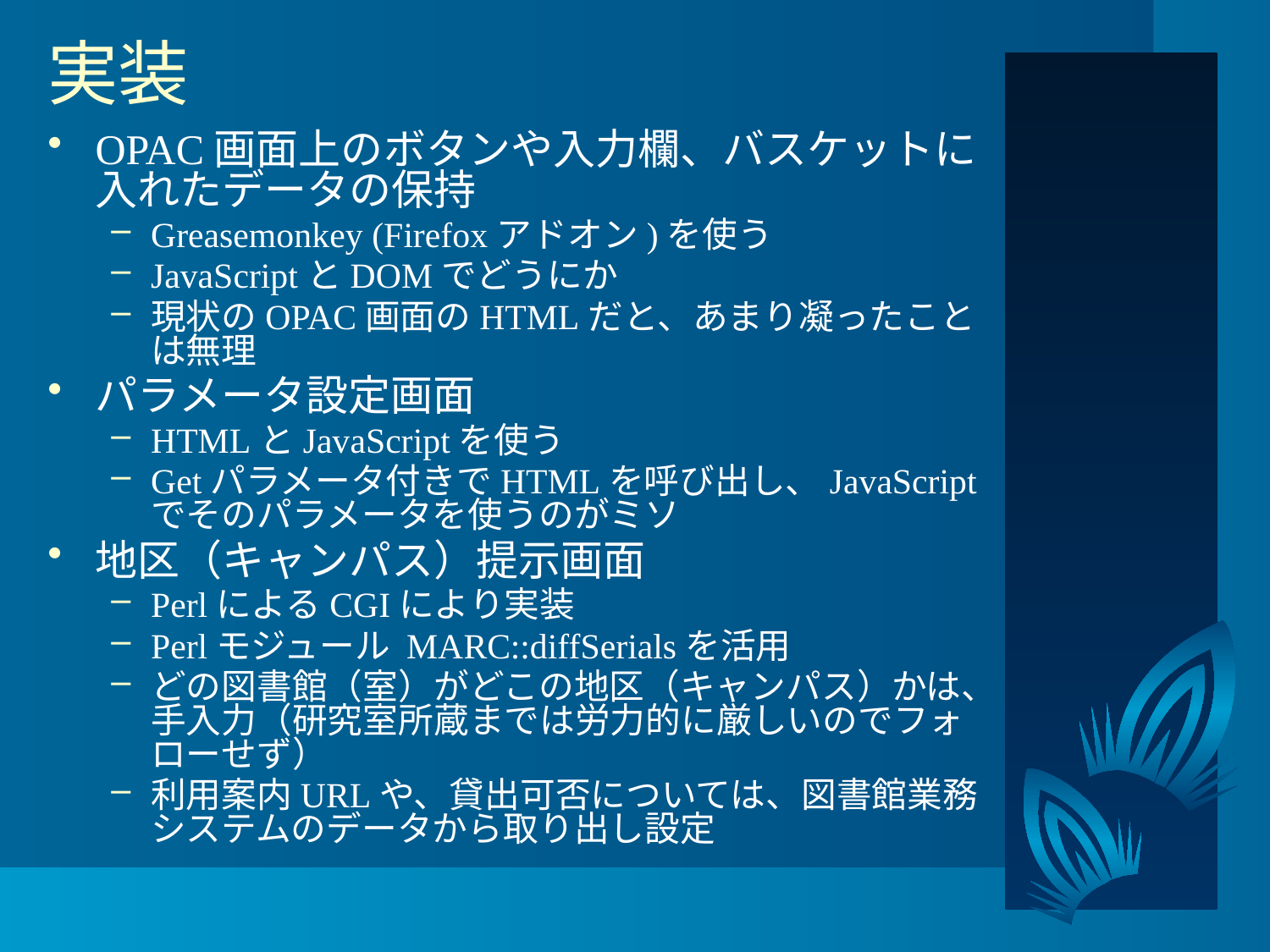

# 実装
OPAC画面上のボタンや入力欄、バスケットに入れたデータの保持
Greasemonkey (Firefoxアドオン)を使う
JavaScriptとDOMでどうにか
現状のOPAC画面のHTMLだと、あまり凝ったことは無理
パラメータ設定画面
HTMLとJavaScriptを使う
Getパラメータ付きでHTMLを呼び出し、JavaScriptでそのパラメータを使うのがミソ
地区（キャンパス）提示画面
PerlによるCGIにより実装
Perlモジュール MARC::diffSerialsを活用
どの図書館（室）がどこの地区（キャンパス）かは、手入力（研究室所蔵までは労力的に厳しいのでフォローせず）
利用案内URLや、貸出可否については、図書館業務システムのデータから取り出し設定